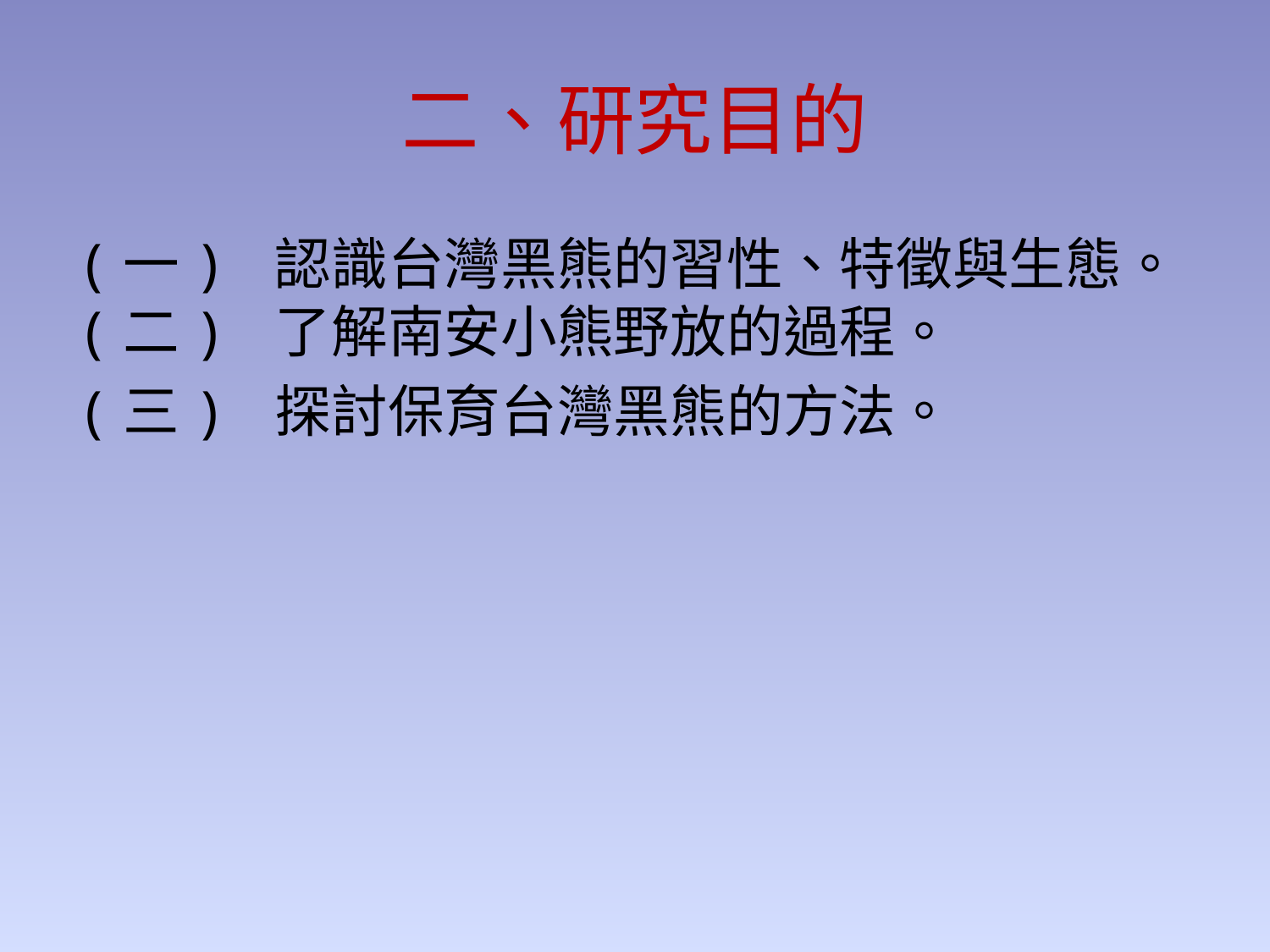

# 二、研究目的
(一) 認識台灣黑熊的習性、特徵與生態。 (二) 了解南安小熊野放的過程。
(三) 探討保育台灣黑熊的方法。